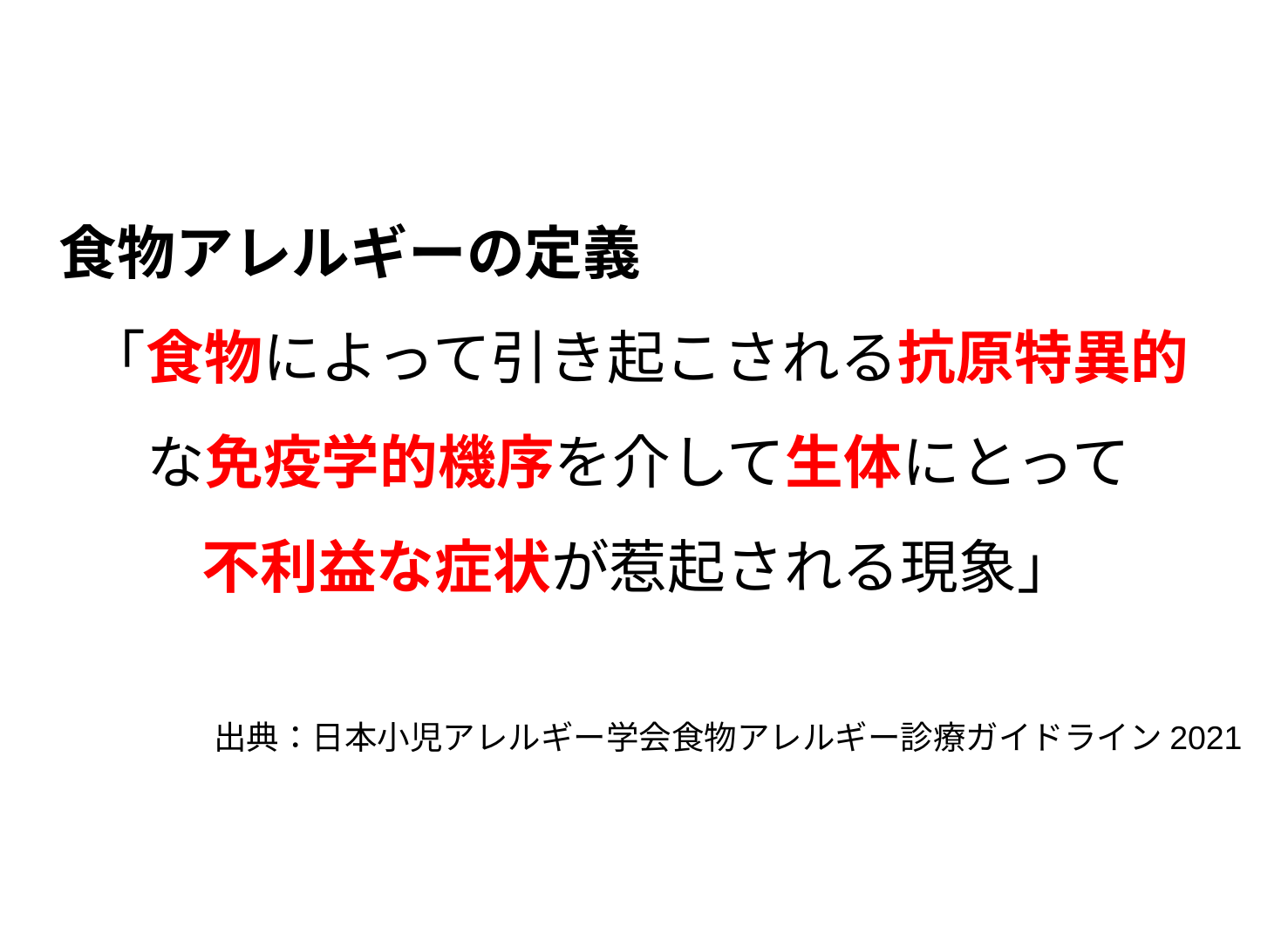

食物アレルギーの定義
「食物によって引き起こされる抗原特異的な免疫学的機序を介して生体にとって
不利益な症状が惹起される現象」
出典：日本小児アレルギー学会食物アレルギー診療ガイドライン2021